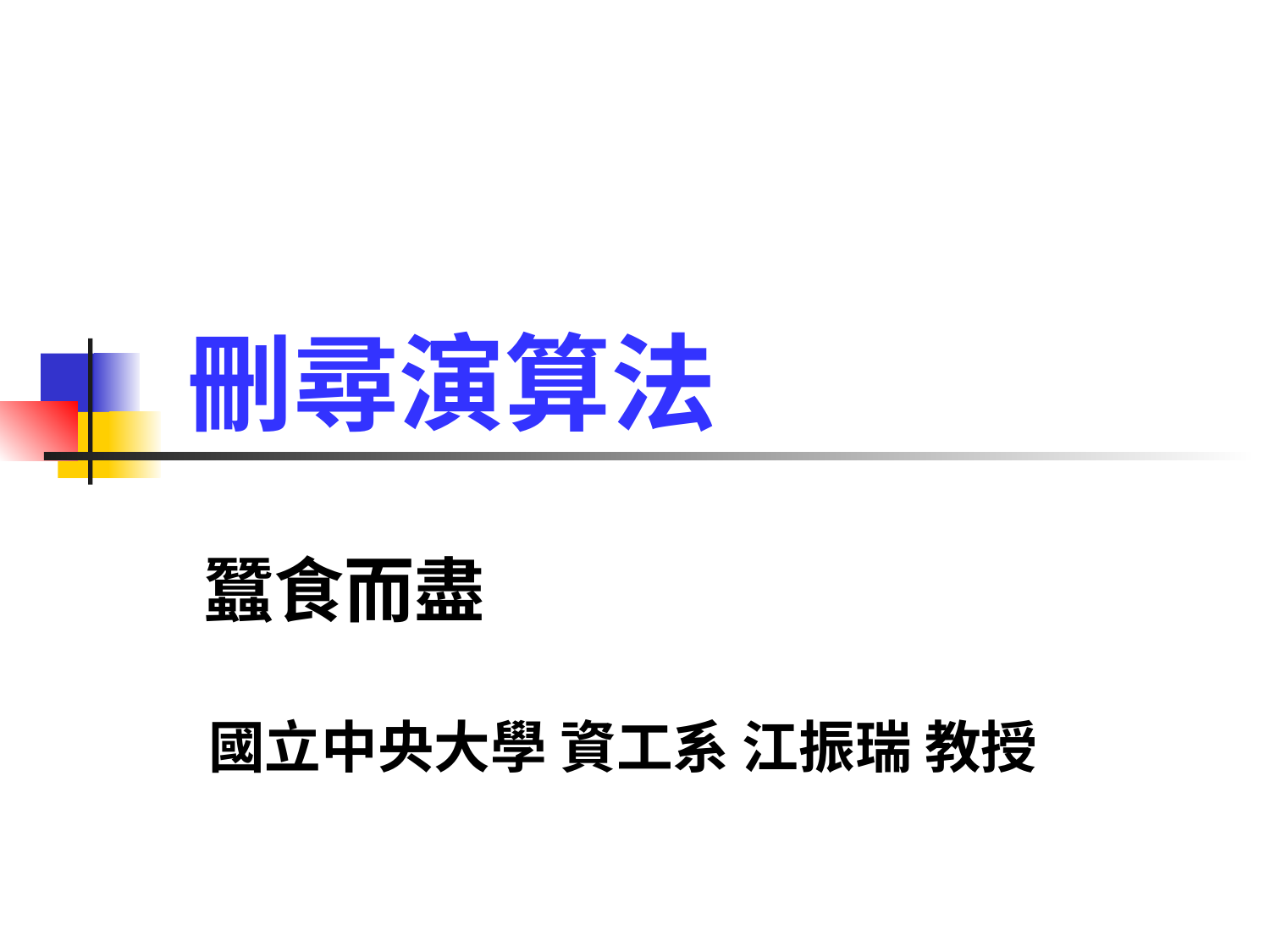

# 刪尋演算法
蠶食而盡
國立中央大學 資工系 江振瑞 教授